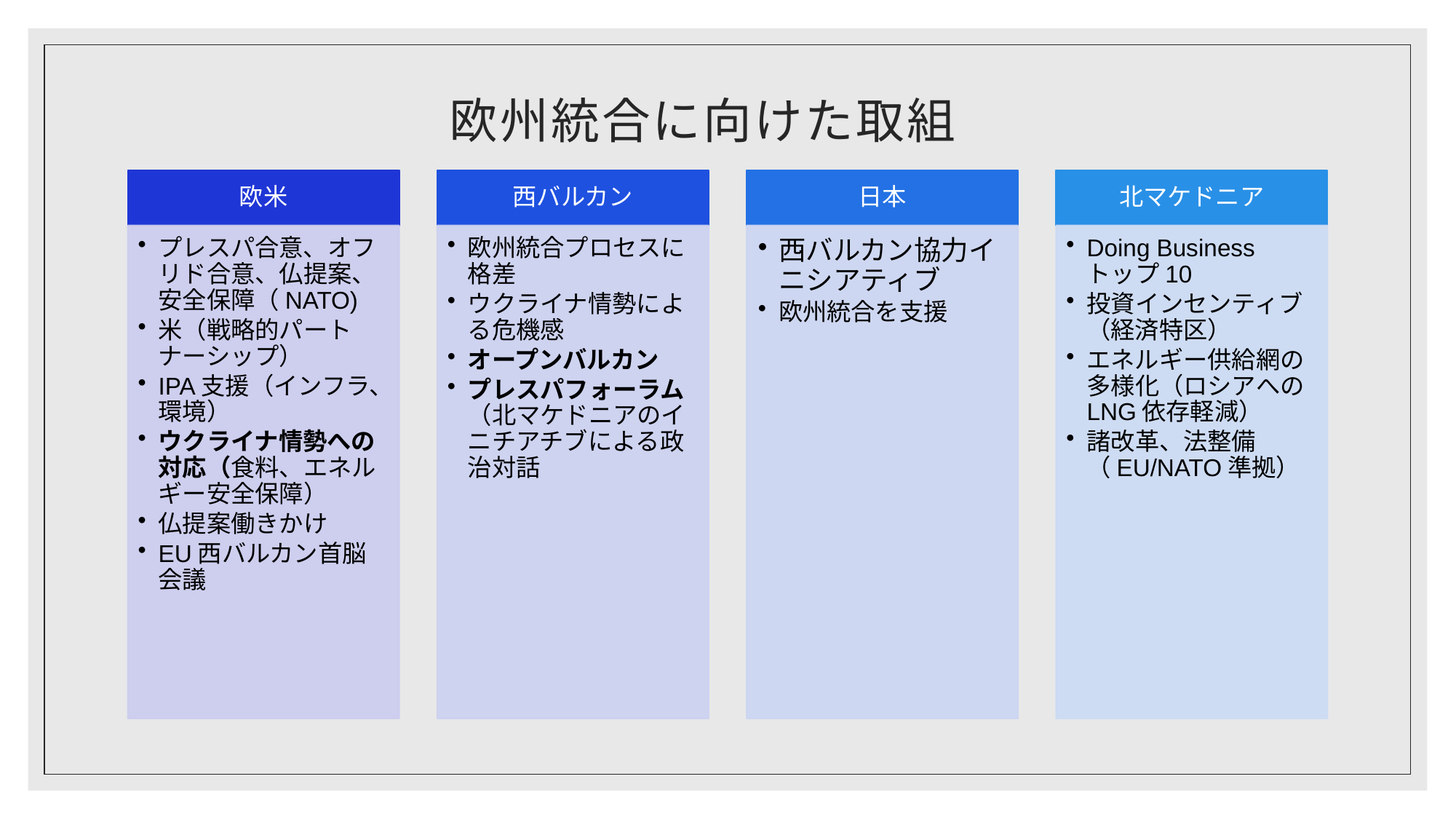

# 欧州統合に向けた取組
欧米
プレスパ合意、オフリド合意、仏提案、安全保障（NATO)
米（戦略的パートナーシップ）
IPA支援（インフラ、環境）
ウクライナ情勢への対応（食料、エネルギー安全保障）
仏提案働きかけ
EU西バルカン首脳会議
西バルカン
欧州統合プロセスに格差
ウクライナ情勢による危機感
オープンバルカン
プレスパフォーラム（北マケドニアのイニチアチブによる政治対話
日本
西バルカン協力イニシアティブ
欧州統合を支援
北マケドニア
Doing Business トップ10
投資インセンティブ（経済特区）
エネルギー供給網の多様化（ロシアへのLNG依存軽減）
諸改革、法整備（EU/NATO準拠）